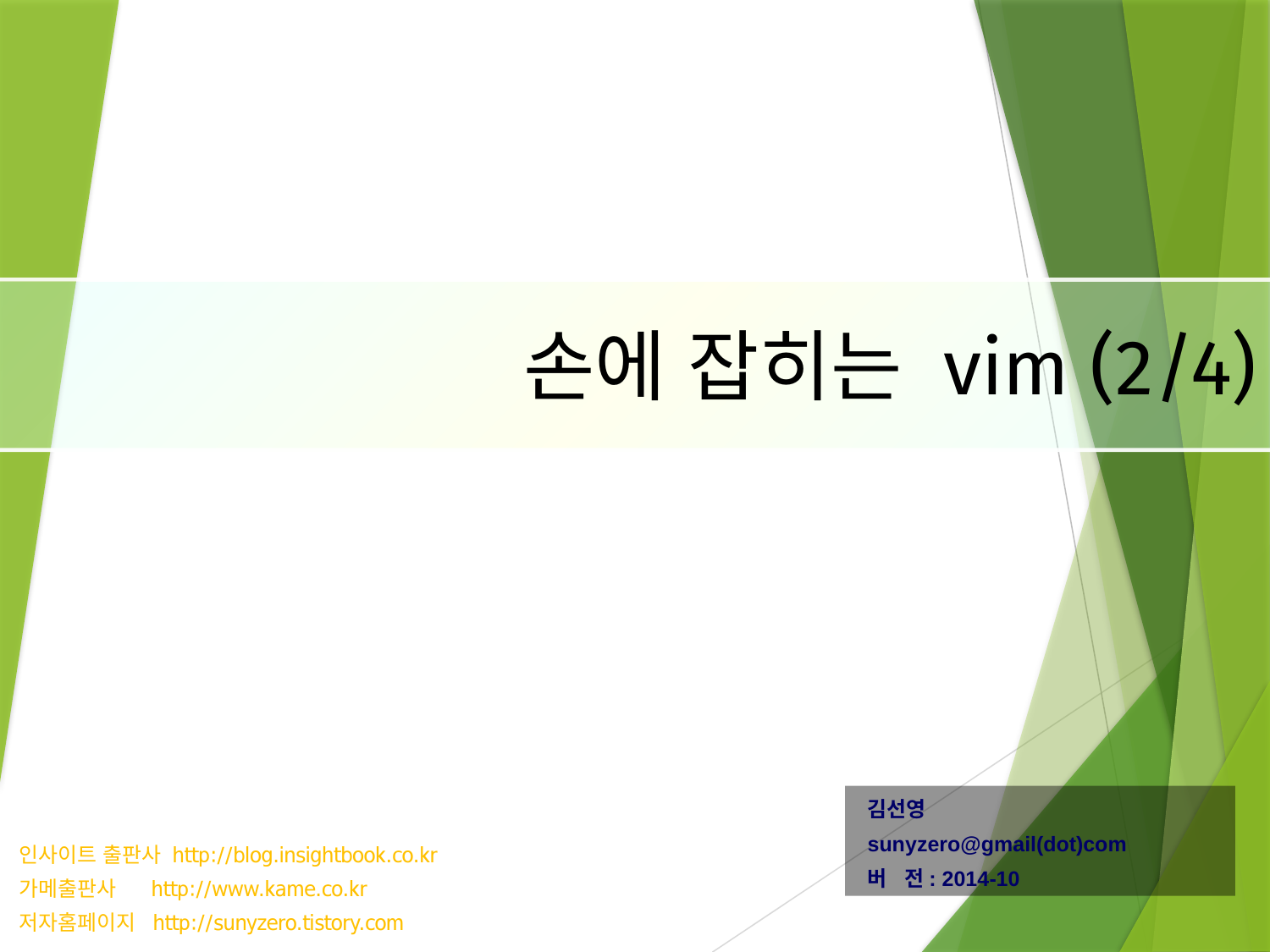

# 손에 잡히는 vim (2/4)
김선영
sunyzero@gmail(dot)com
버   전: 2014-10
인사이트 출판사 http://blog.insightbook.co.kr
가메출판사     http://www.kame.co.kr
저자홈페이지  http://sunyzero.tistory.com